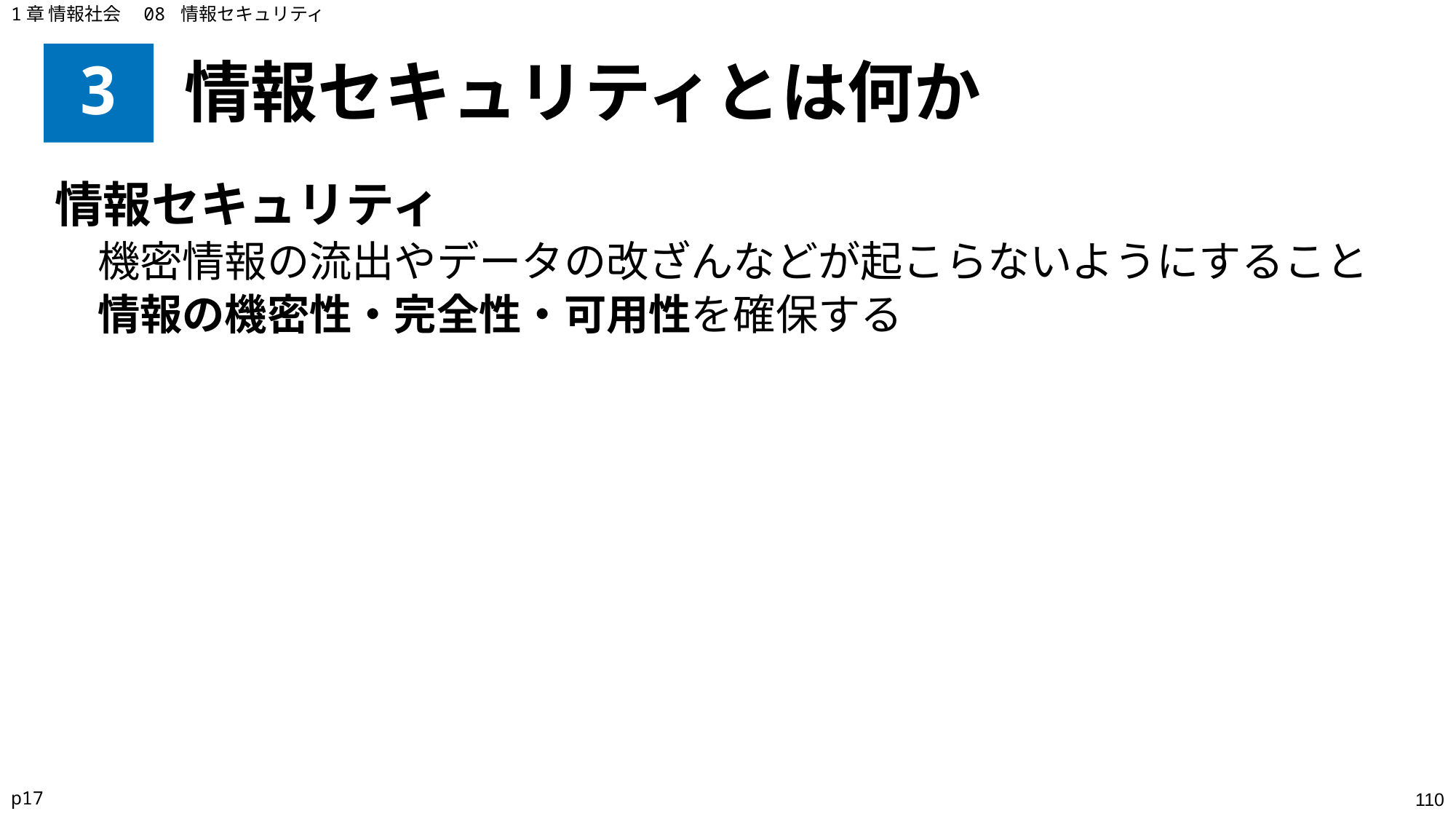

1章 情報社会　08 情報セキュリティ

# 3
情報セキュリティとは何か
情報セキュリティ
機密情報の流出やデータの改ざんなどが起こらないようにすること
情報の機密性・完全性・可用性を確保する
p17
110